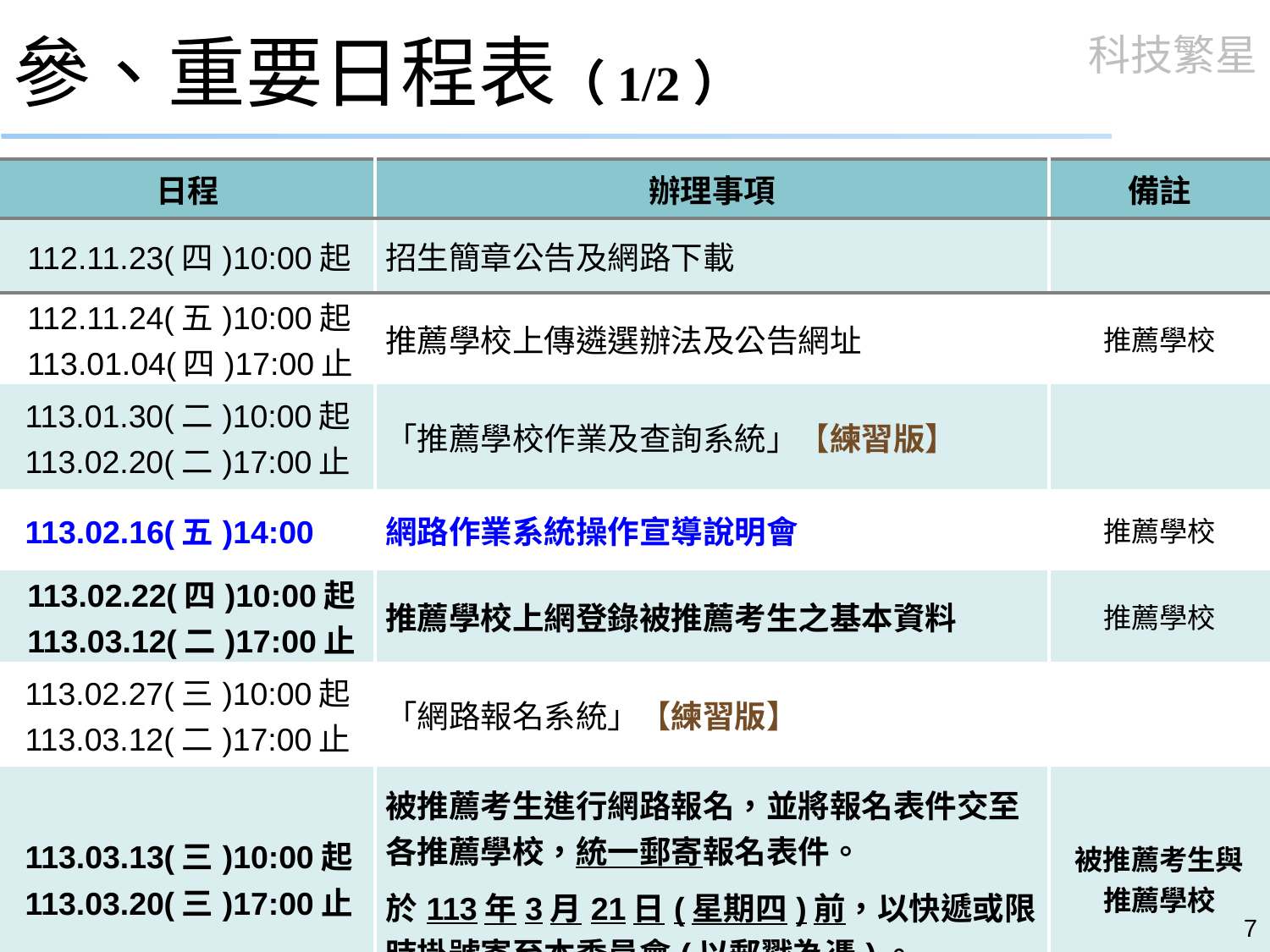

# 參、重要日程表（1/2）
| 日程 | 辦理事項 | 備註 |
| --- | --- | --- |
| 112.11.23(四)10:00起 | 招生簡章公告及網路下載 |  |
| 112.11.24(五)10:00起 113.01.04(四)17:00止 | 推薦學校上傳遴選辦法及公告網址 | 推薦學校 |
| 113.01.30(二)10:00起 113.02.20(二)17:00止 | 「推薦學校作業及查詢系統」【練習版】 |  |
| 113.02.16(五)14:00 | 網路作業系統操作宣導說明會 | 推薦學校 |
| 113.02.22(四)10:00起 113.03.12(二)17:00止 | 推薦學校上網登錄被推薦考生之基本資料 | 推薦學校 |
| 113.02.27(三)10:00起 113.03.12(二)17:00止 | 「網路報名系統」【練習版】 |  |
| 113.03.13(三)10:00起 113.03.20(三)17:00止 | 被推薦考生進行網路報名，並將報名表件交至各推薦學校，統一郵寄報名表件。 於113年3月21日(星期四)前，以快遞或限時掛號寄至本委員會(以郵戳為憑)。 | 被推薦考生與推薦學校 |
7